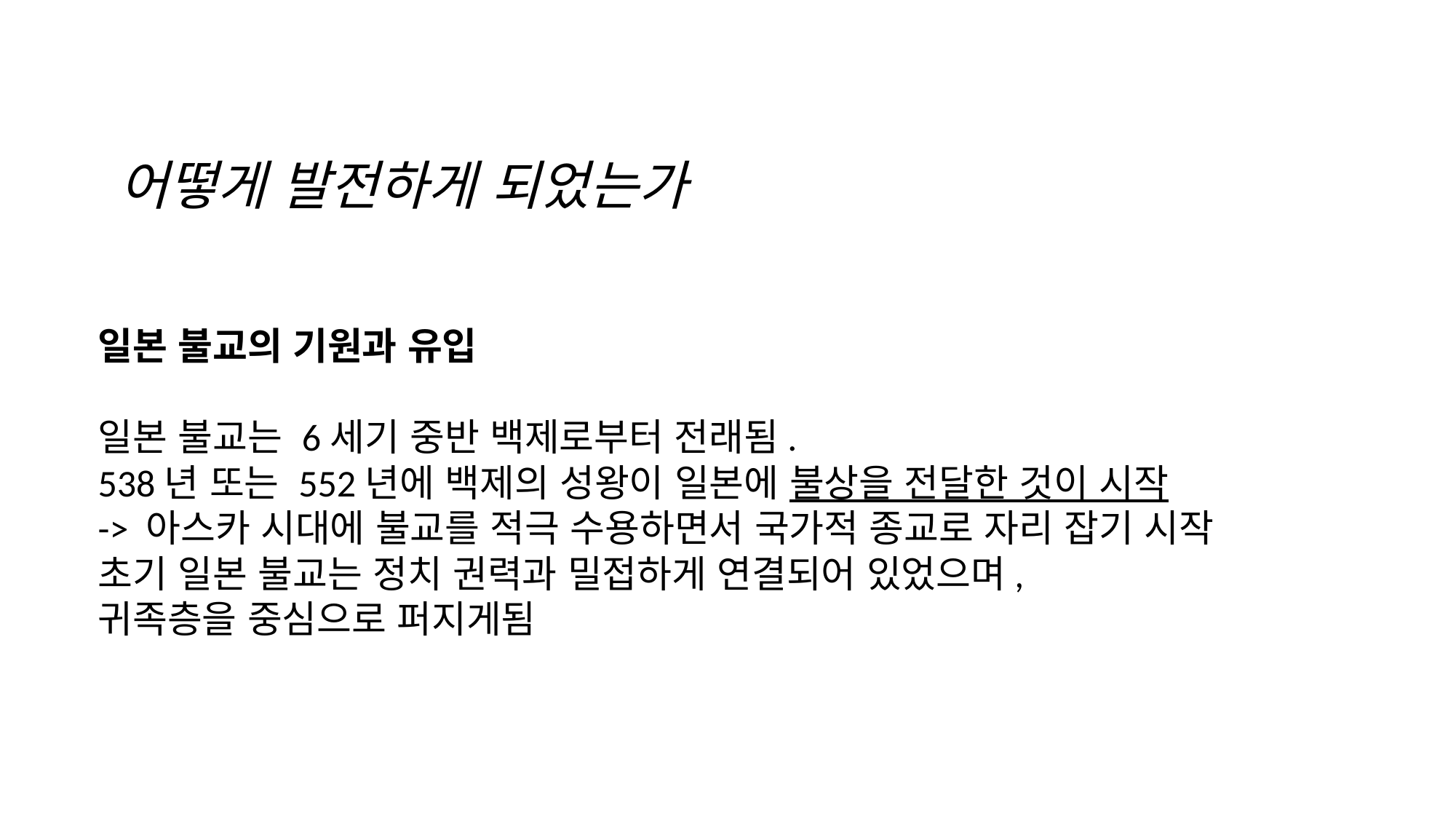

어떻게 발전하게 되었는가
일본 불교의 기원과 유입

일본 불교는 6세기 중반 백제로부터 전래됨.
538년 또는 552년에 백제의 성왕이 일본에 불상을 전달한 것이 시작
-> 아스카 시대에 불교를 적극 수용하면서 국가적 종교로 자리 잡기 시작
초기 일본 불교는 정치 권력과 밀접하게 연결되어 있었으며,
귀족층을 중심으로 퍼지게됨